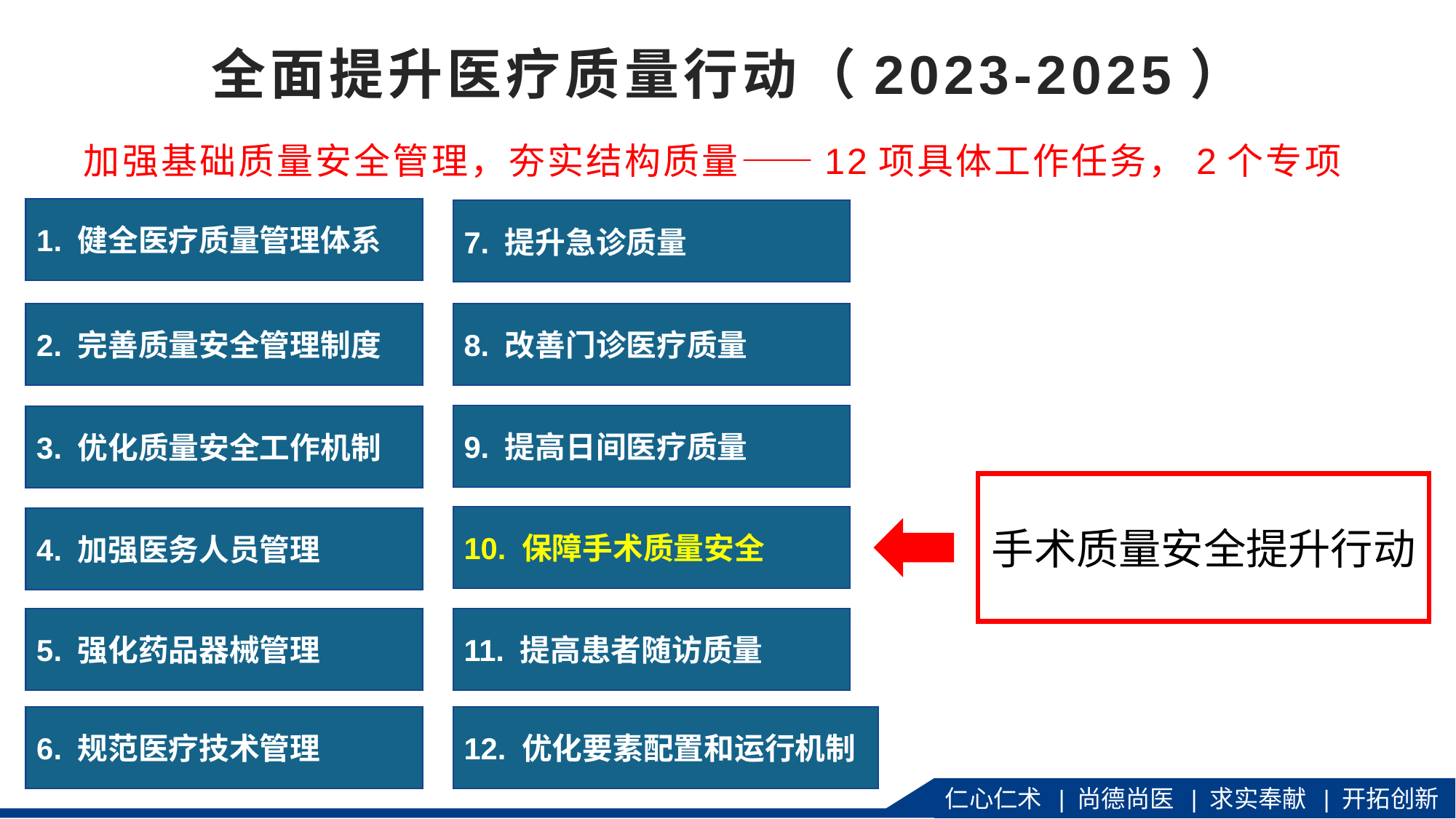

全面提升医疗质量行动（2023-2025）
加强基础质量安全管理，夯实结构质量——12项具体工作任务，2个专项行动
1. 健全医疗质量管理体系
7. 提升急诊质量
2. 完善质量安全管理制度
8. 改善门诊医疗质量
9. 提高日间医疗质量
3. 优化质量安全工作机制
手术质量安全提升行动
10. 保障手术质量安全
4. 加强医务人员管理

11. 提高患者随访质量
5. 强化药品器械管理
12. 优化要素配置和运行机制
6. 规范医疗技术管理